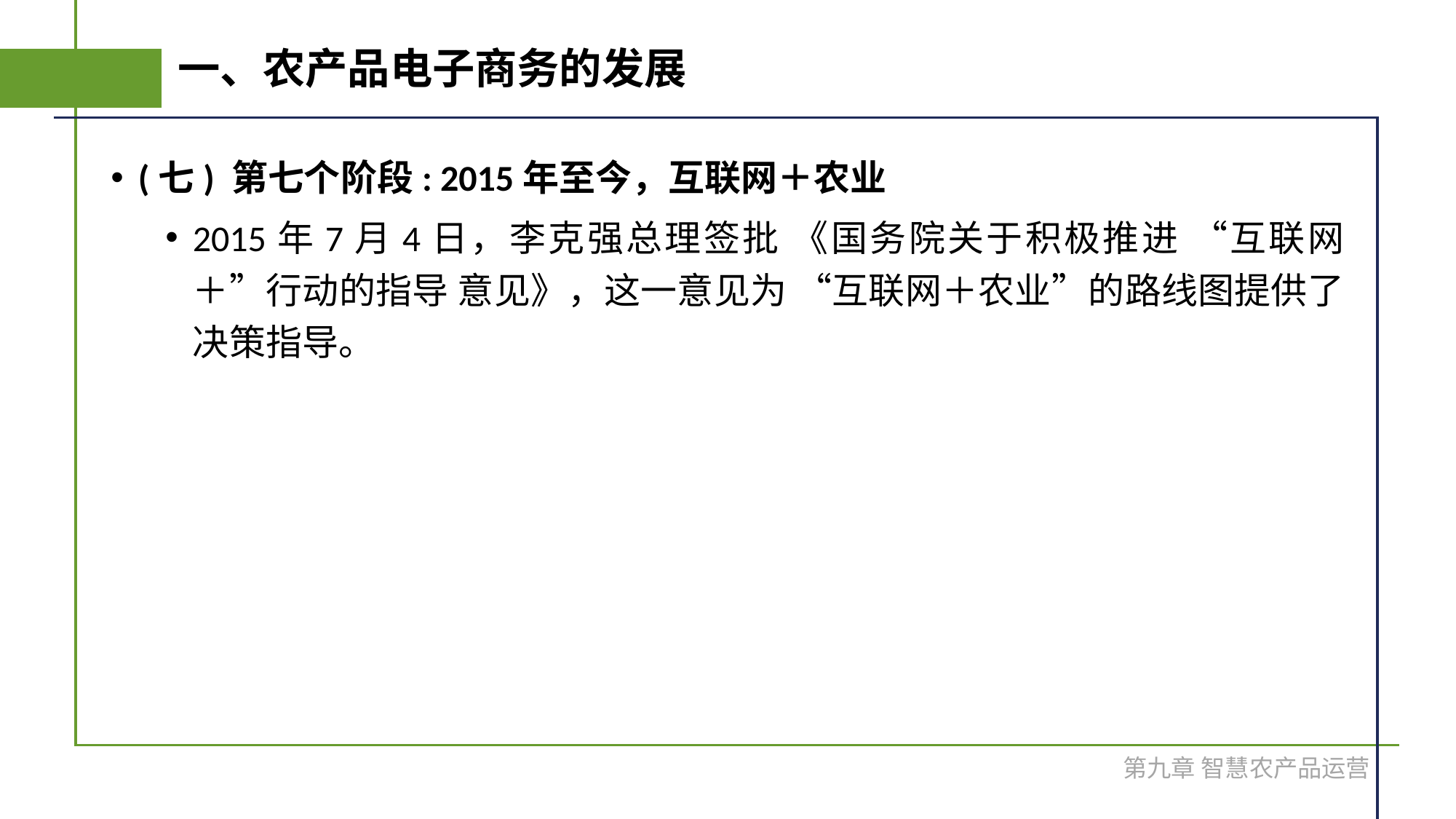

# 一、农产品电子商务的发展
(七) 第七个阶段: 2015年至今，互联网＋农业
2015年7月4日，李克强总理签批 《国务院关于积极推进 “互联网＋”行动的指导 意见》，这一意见为 “互联网＋农业”的路线图提供了决策指导。

第九章 智慧农产品运营